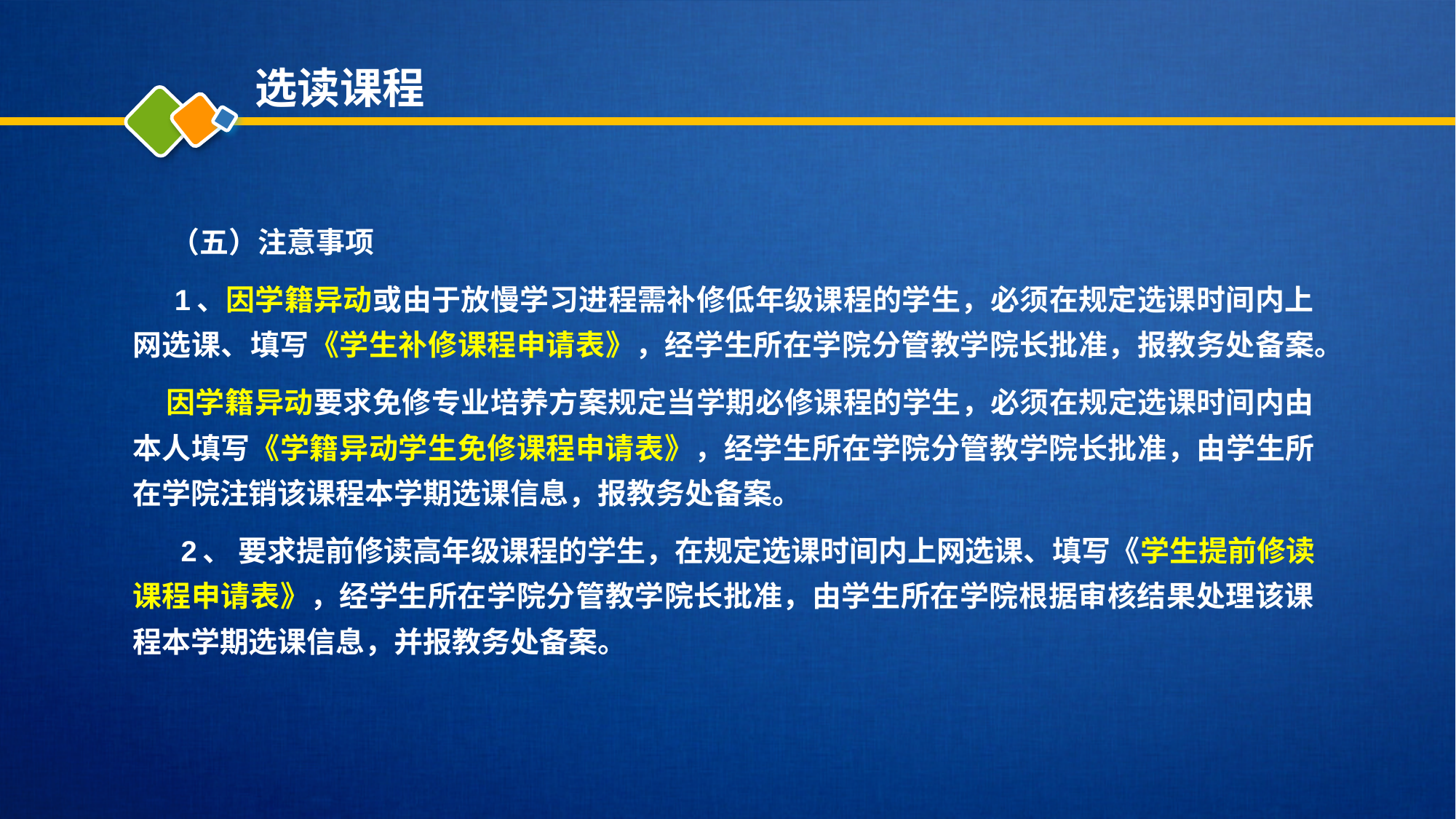

选读课程

     （五）注意事项
     1、因学籍异动或由于放慢学习进程需补修低年级课程的学生，必须在规定选课时间内上网选课、填写《学生补修课程申请表》，经学生所在学院分管教学院长批准，报教务处备案。
    因学籍异动要求免修专业培养方案规定当学期必修课程的学生，必须在规定选课时间内由本人填写《学籍异动学生免修课程申请表》，经学生所在学院分管教学院长批准，由学生所在学院注销该课程本学期选课信息，报教务处备案。
      2、 要求提前修读高年级课程的学生，在规定选课时间内上网选课、填写《学生提前修读课程申请表》，经学生所在学院分管教学院长批准，由学生所在学院根据审核结果处理该课程本学期选课信息，并报教务处备案。